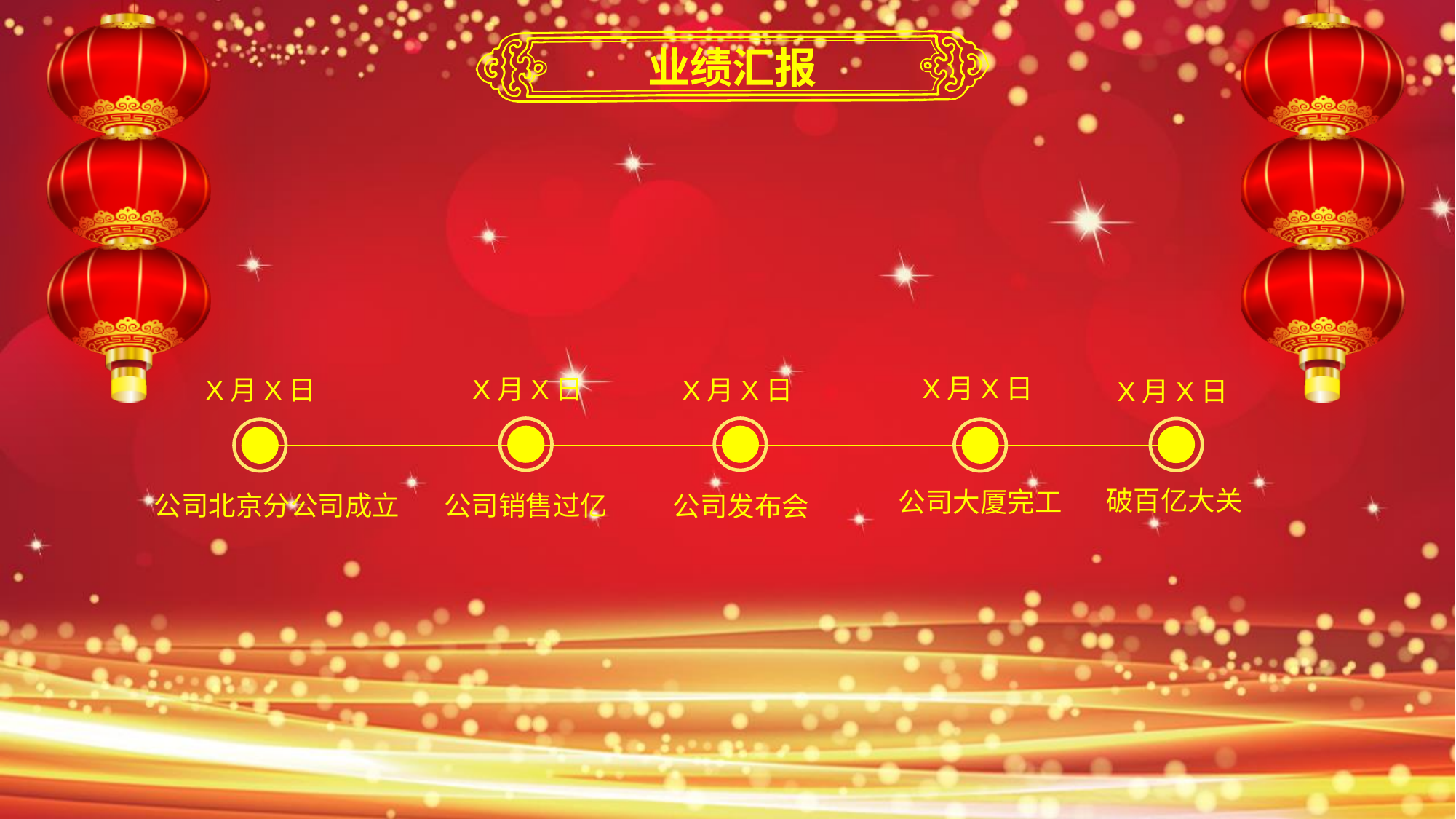

业绩汇报
X月X日
X月X日
X月X日

破百亿大关
公司大厦完工
公司北京分公司成立
公司销售过亿
公司发布会
X月X日
X月X日